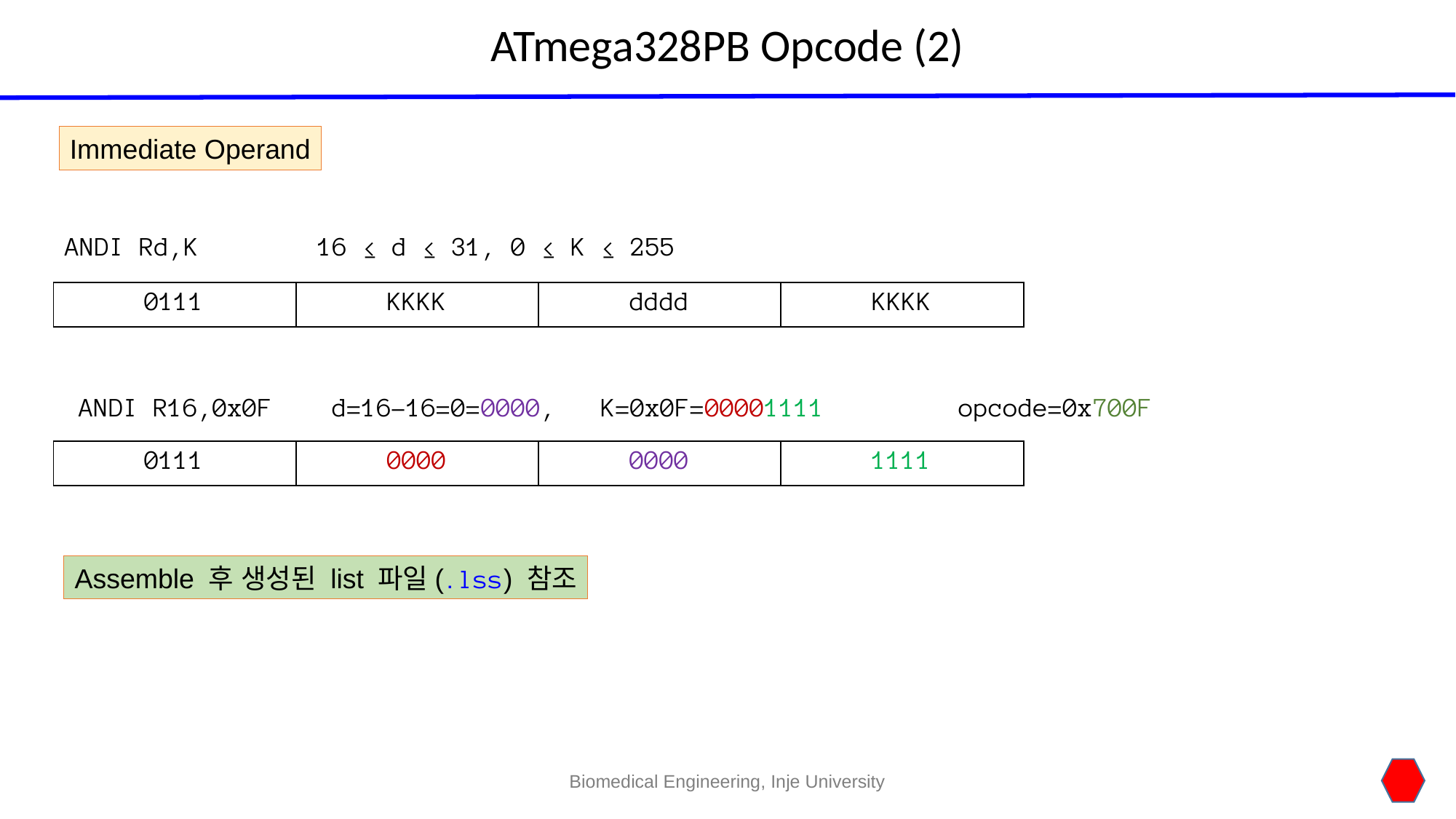

# ATmega328PB Opcode (2)
Immediate Operand
ANDI Rd,K
16 ≤ d ≤ 31, 0 ≤ K ≤ 255
| 0111 | KKKK | dddd | KKKK |
| --- | --- | --- | --- |
ANDI R16,0x0F    d=16-16=0=0000,   K=0x0F=00001111         opcode=0x700F
| 0111 | 0000 | 0000 | 1111 |
| --- | --- | --- | --- |
Assemble 후 생성된 list 파일(.lss) 참조
Biomedical Engineering, Inje University
20